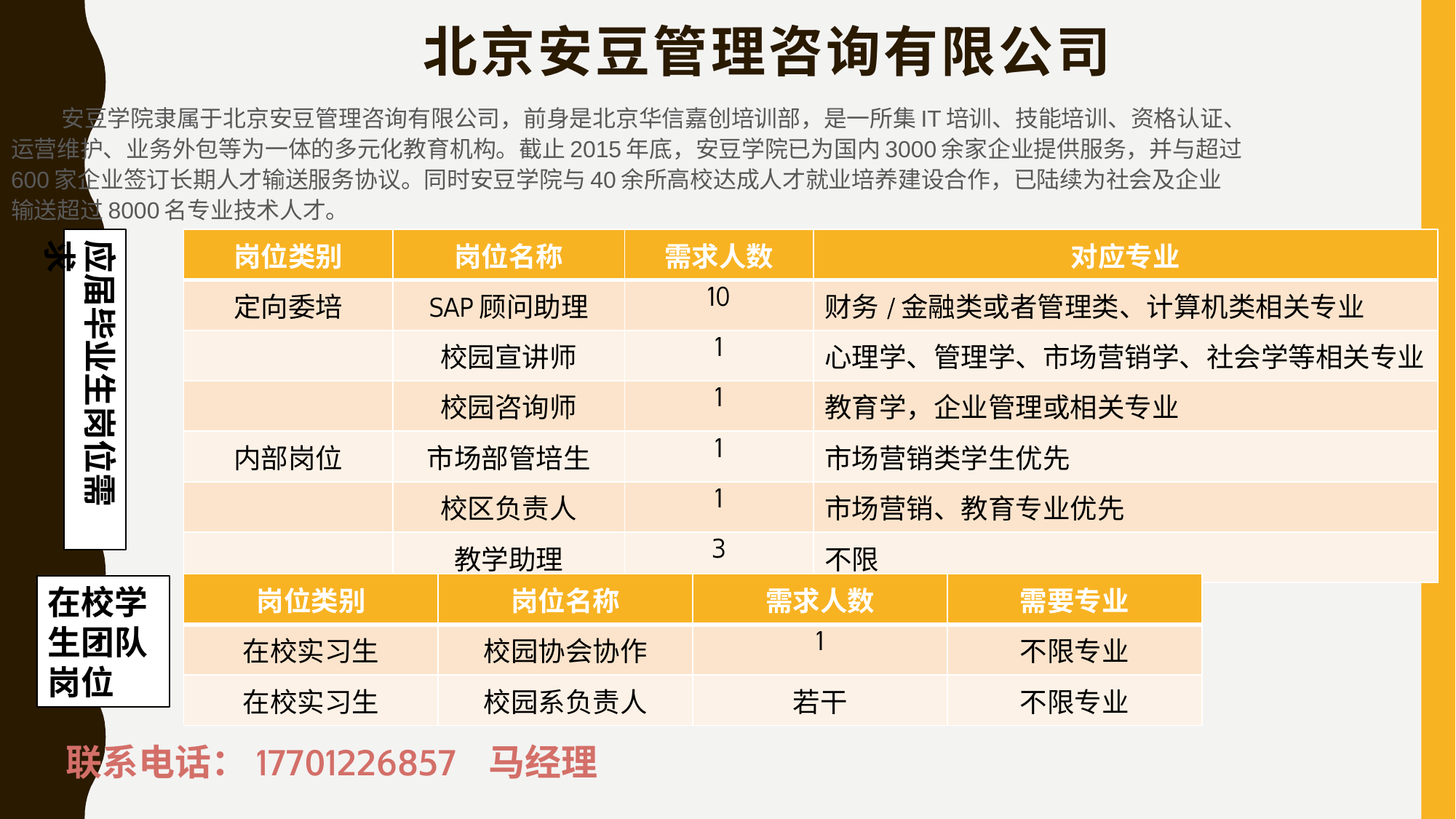

北京安豆管理咨询有限公司
         安豆学院隶属于北京安豆管理咨询有限公司，前身是北京华信嘉创培训部，是一所集IT培训、技能培训、资格认证、运营维护、业务外包等为一体的多元化教育机构。截止2015年底，安豆学院已为国内3000余家企业提供服务，并与超过600家企业签订长期人才输送服务协议。同时安豆学院与40余所高校达成人才就业培养建设合作，已陆续为社会及企业输送超过8000名专业技术人才。
应届毕业生岗位需求
| 岗位类别 | 岗位名称 | 需求人数 | 对应专业 |
| --- | --- | --- | --- |
| 定向委培 | SAP顾问助理 | 10 | 财务/金融类或者管理类、计算机类相关专业 |
|  | 校园宣讲师 | 1 | 心理学、管理学、市场营销学、社会学等相关专业 |
|  | 校园咨询师 | 1 | 教育学，企业管理或相关专业 |
| 内部岗位 | 市场部管培生 | 1 | 市场营销类学生优先 |
|  | 校区负责人 | 1 | 市场营销、教育专业优先 |
|  | 教学助理 | 3 | 不限 |
| 岗位类别 | 岗位名称 | 需求人数 | 需要专业 |
| --- | --- | --- | --- |
| 在校实习生 | 校园协会协作 | 1 | 不限专业 |
| 在校实习生 | 校园系负责人 | 若干 | 不限专业 |
在校学生团队岗位
联系电话：17701226857  马经理